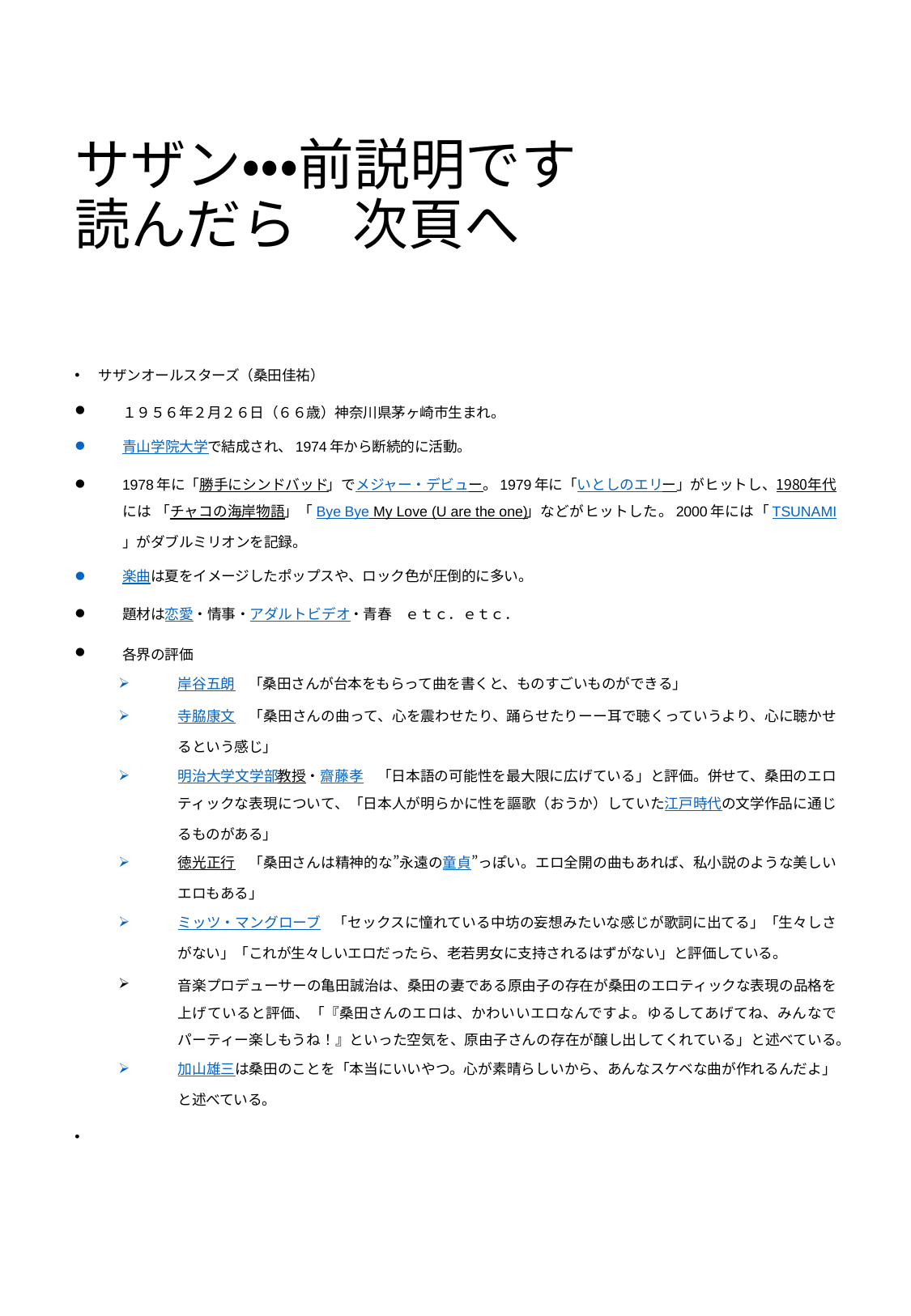

# サザン・・・前説明です 読んだら　次頁へ
サザンオールスターズ（桑田佳祐）
１９５６年２月２６日（６６歳）神奈川県茅ヶ崎市生まれ。
青山学院大学で結成され、1974年から断続的に活動。
1978年に「勝手にシンドバッド」でメジャー・デビュー。1979年に「いとしのエリー」がヒットし、1980年代には 「チャコの海岸物語」「Bye Bye My Love (U are the one)」などがヒットした。2000年には「TSUNAMI」がダブルミリオンを記録。
楽曲は夏をイメージしたポップスや、ロック色が圧倒的に多い。
題材は恋愛・情事・アダルトビデオ・青春　ｅｔｃ．ｅｔｃ．
各界の評価
岸谷五朗　「桑田さんが台本をもらって曲を書くと、ものすごいものができる」
寺脇康文　「桑田さんの曲って、心を震わせたり、踊らせたりーー耳で聴くっていうより、心に聴かせるという感じ」
明治大学文学部教授・齋藤孝　「日本語の可能性を最大限に広げている」と評価。併せて、桑田のエロティックな表現について、「日本人が明らかに性を謳歌（おうか）していた江戸時代の文学作品に通じるものがある」
徳光正行　「桑田さんは精神的な”永遠の童貞”っぽい。エロ全開の曲もあれば、私小説のような美しいエロもある」
ミッツ・マングローブ　「セックスに憧れている中坊の妄想みたいな感じが歌詞に出てる」「生々しさがない」「これが生々しいエロだったら、老若男女に支持されるはずがない」と評価している。
音楽プロデューサーの亀田誠治は、桑田の妻である原由子の存在が桑田のエロティックな表現の品格を上げていると評価、「『桑田さんのエロは、かわいいエロなんですよ。ゆるしてあげてね、みんなでパーティー楽しもうね！』といった空気を、原由子さんの存在が醸し出してくれている」と述べている。
加山雄三は桑田のことを「本当にいいやつ。心が素晴らしいから、あんなスケベな曲が作れるんだよ」と述べている。